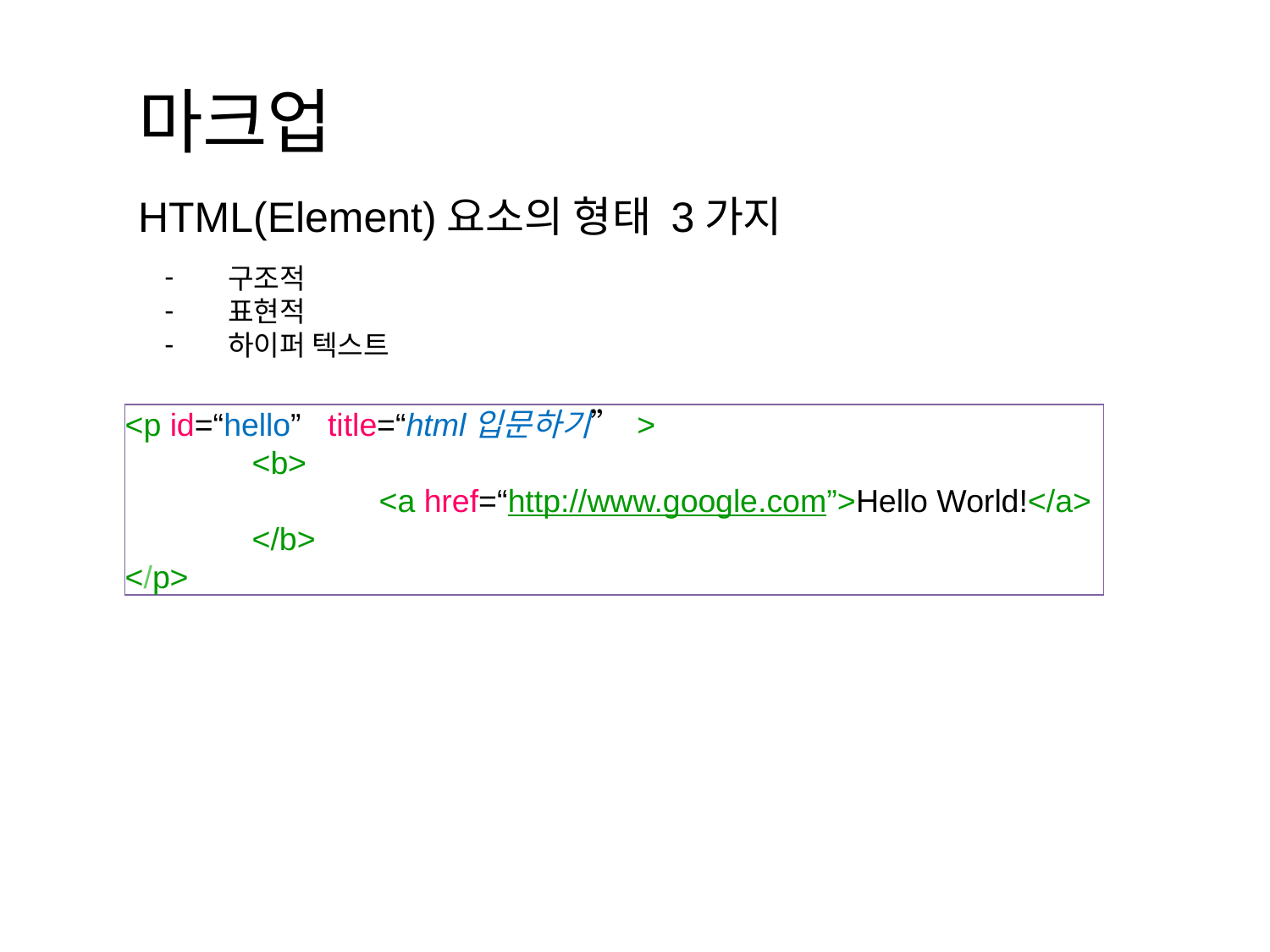

마크업
HTML(Element)요소의 형태 3가지
구조적
표현적
하이퍼 텍스트
<p id=“hello”   title=“html입문하기” >
	<b>
		<a href=“http://www.google.com”>Hello World!</a>
	</b>
</p>